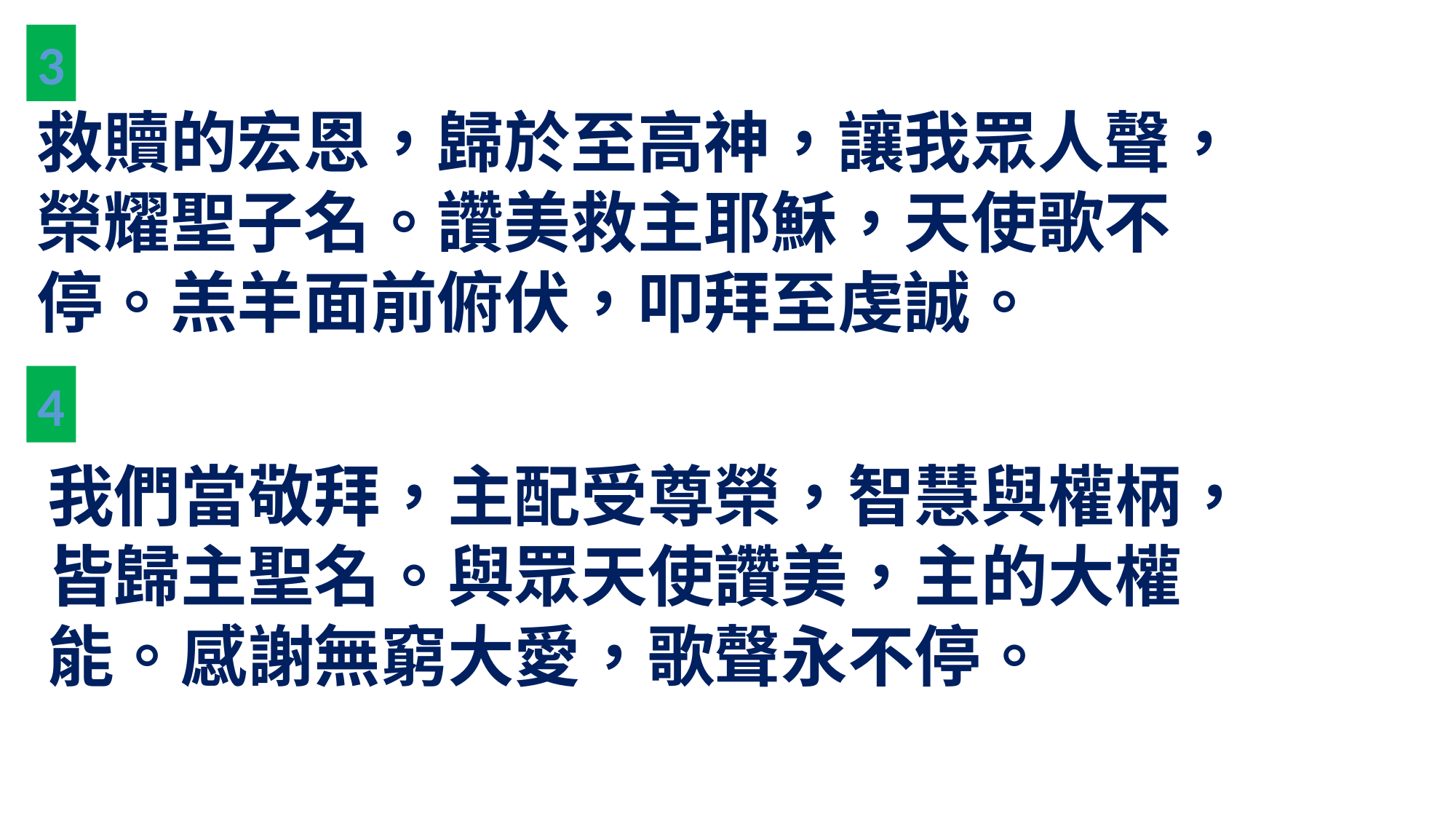

3
救贖的宏恩，歸於至高神，讓我眾人聲，榮耀聖子名。讚美救主耶穌，天使歌不停。羔羊面前俯伏，叩拜至虔誠。
4
我們當敬拜，主配受尊榮，智慧與權柄，皆歸主聖名。與眾天使讚美，主的大權能。感謝無窮大愛，歌聲永不停。